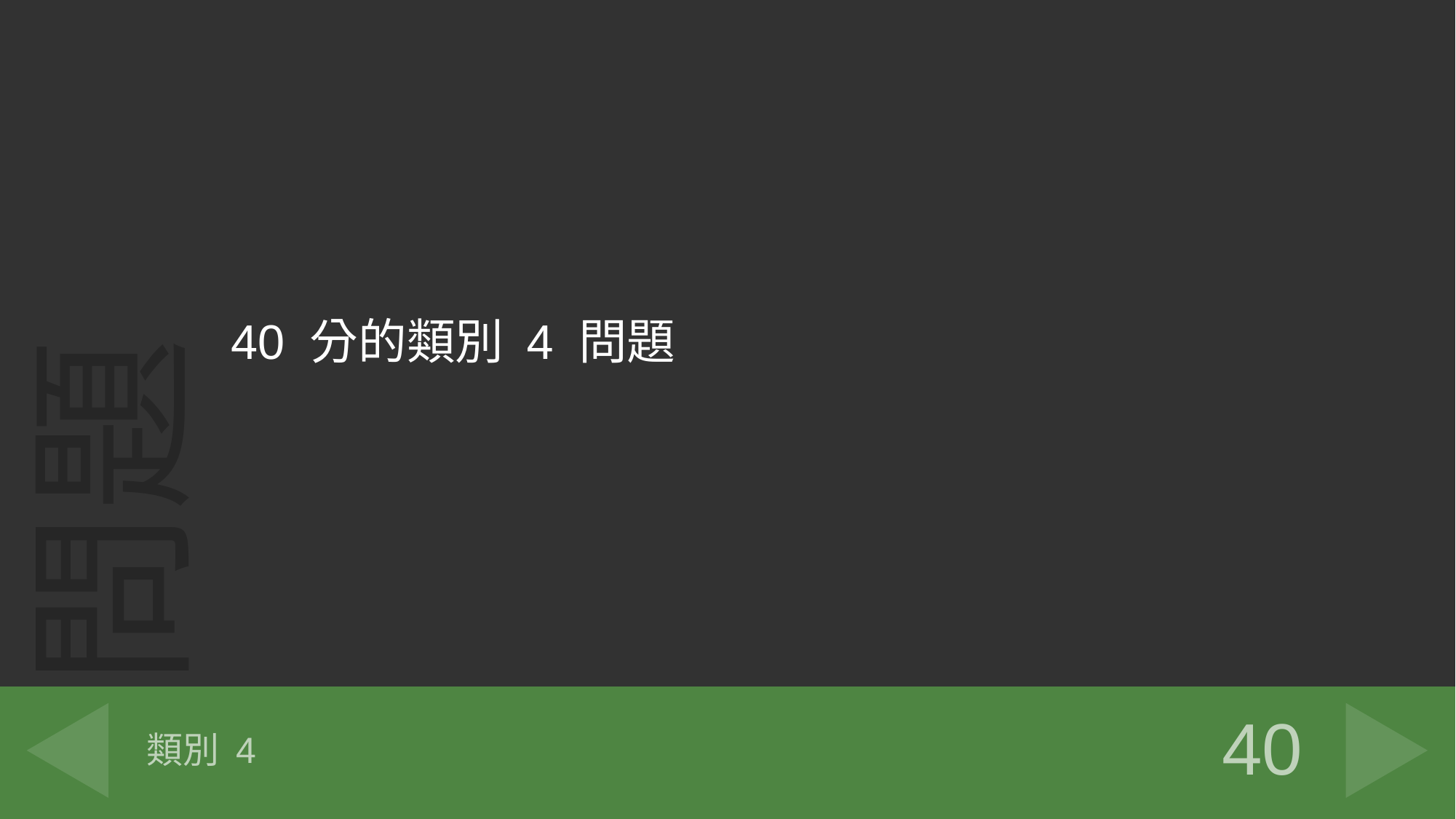

40 分的類別 4 問題
# 類別 4
40